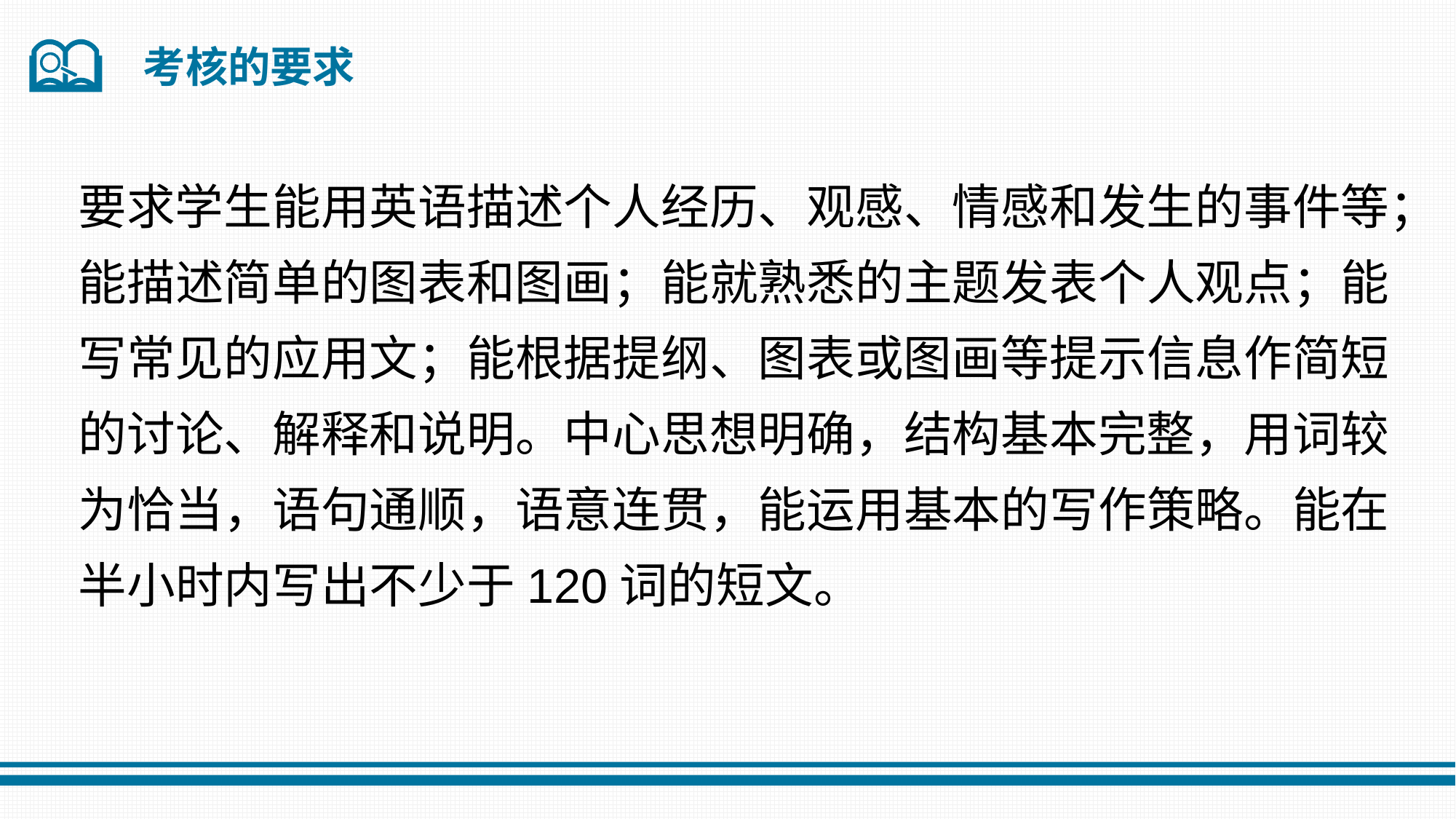

考核的要求
要求学生能用英语描述个人经历、观感、情感和发生的事件等；能描述简单的图表和图画；能就熟悉的主题发表个人观点；能写常见的应用文；能根据提纲、图表或图画等提示信息作简短的讨论、解释和说明。中心思想明确，结构基本完整，用词较为恰当，语句通顺，语意连贯，能运用基本的写作策略。能在半小时内写出不少于120词的短文。